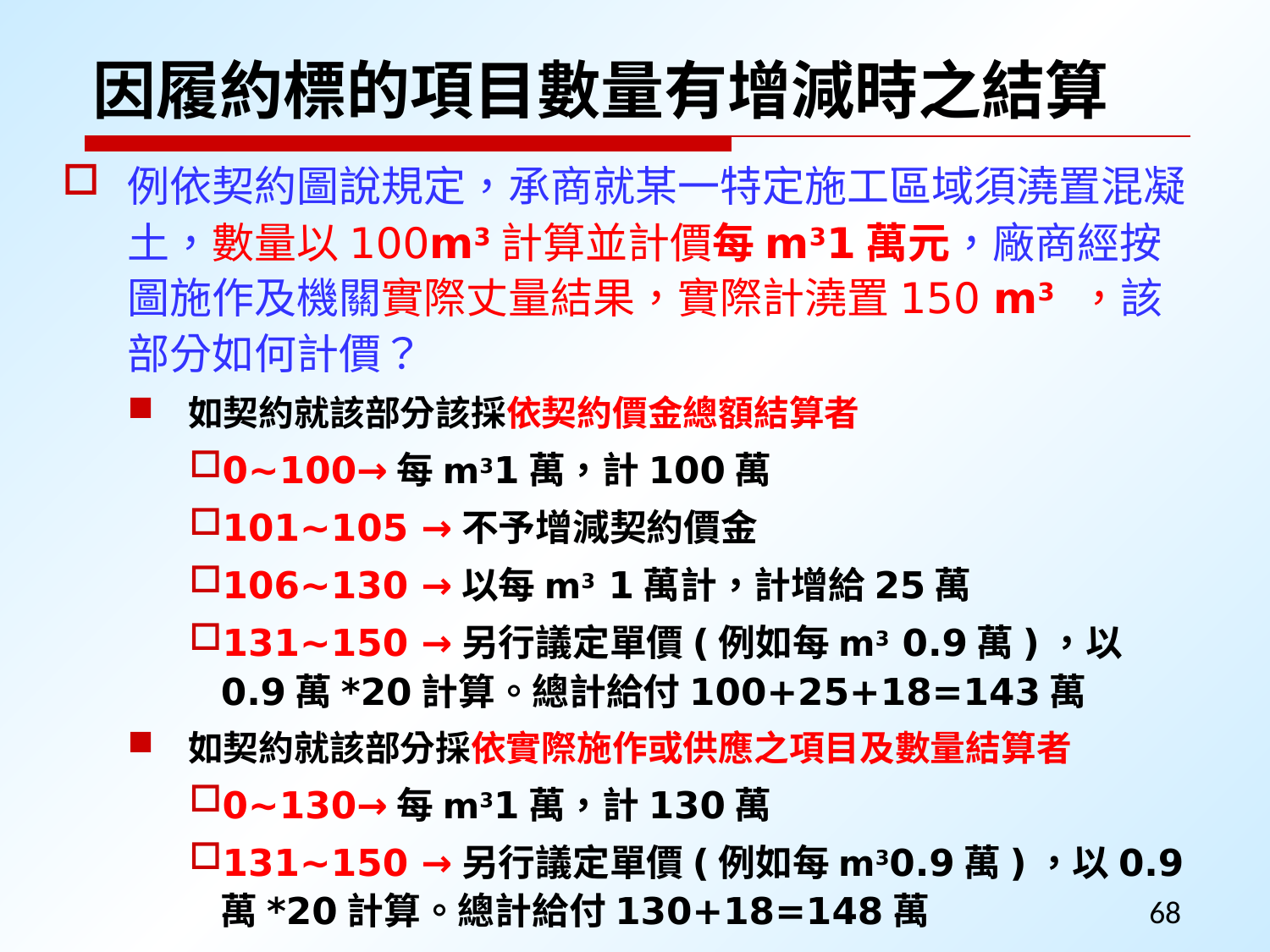

因履約標的項目數量有增減時之結算
例依契約圖說規定，承商就某一特定施工區域須澆置混凝土，數量以100m3計算並計價每m31萬元，廠商經按圖施作及機關實際丈量結果，實際計澆置150 m3 ，該部分如何計價？
如契約就該部分該採依契約價金總額結算者
0~100→每m31萬，計100萬
101~105 →不予增減契約價金
106~130 →以每m3 1萬計，計增給25萬
131~150 →另行議定單價(例如每m3 0.9萬)，以0.9萬*20計算。總計給付100+25+18=143萬
如契約就該部分採依實際施作或供應之項目及數量結算者
0~130→每m31萬，計130萬
131~150 →另行議定單價(例如每m30.9萬)，以0.9萬*20計算。總計給付130+18=148萬